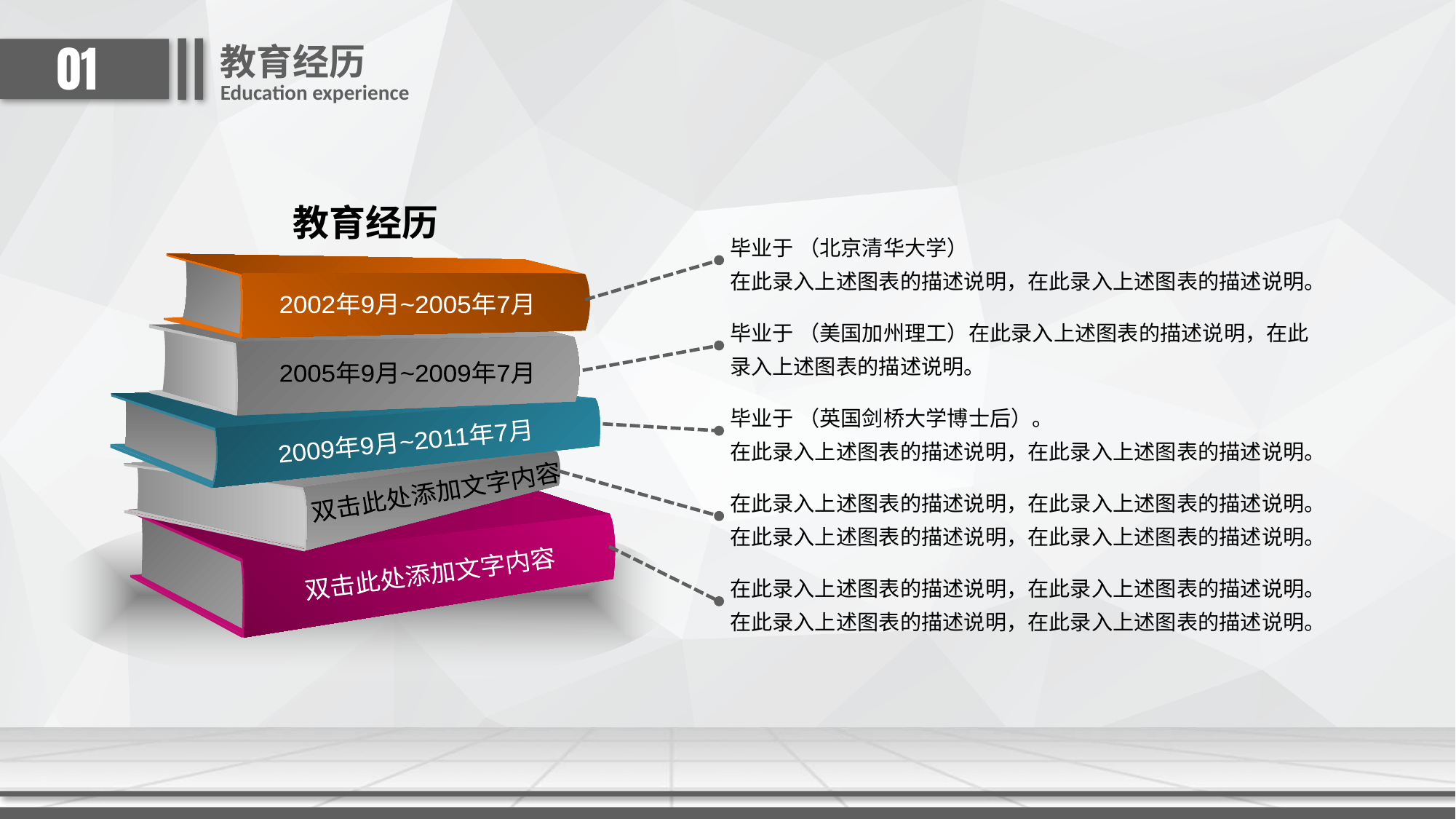

教育经历

01
Education experience
教育经历
毕业于 （北京清华大学）
在此录入上述图表的描述说明，在此录入上述图表的描述说明。

2002年9月~2005年7月
毕业于 （美国加州理工）在此录入上述图表的描述说明，在此录入上述图表的描述说明。

2005年9月~2009年7月

毕业于 （英国剑桥大学博士后）。
在此录入上述图表的描述说明，在此录入上述图表的描述说明。
2009年9月~2011年7月

在此录入上述图表的描述说明，在此录入上述图表的描述说明。
在此录入上述图表的描述说明，在此录入上述图表的描述说明。
双击此处添加文字内容

双击此处添加文字内容
在此录入上述图表的描述说明，在此录入上述图表的描述说明。
在此录入上述图表的描述说明，在此录入上述图表的描述说明。

延迟符